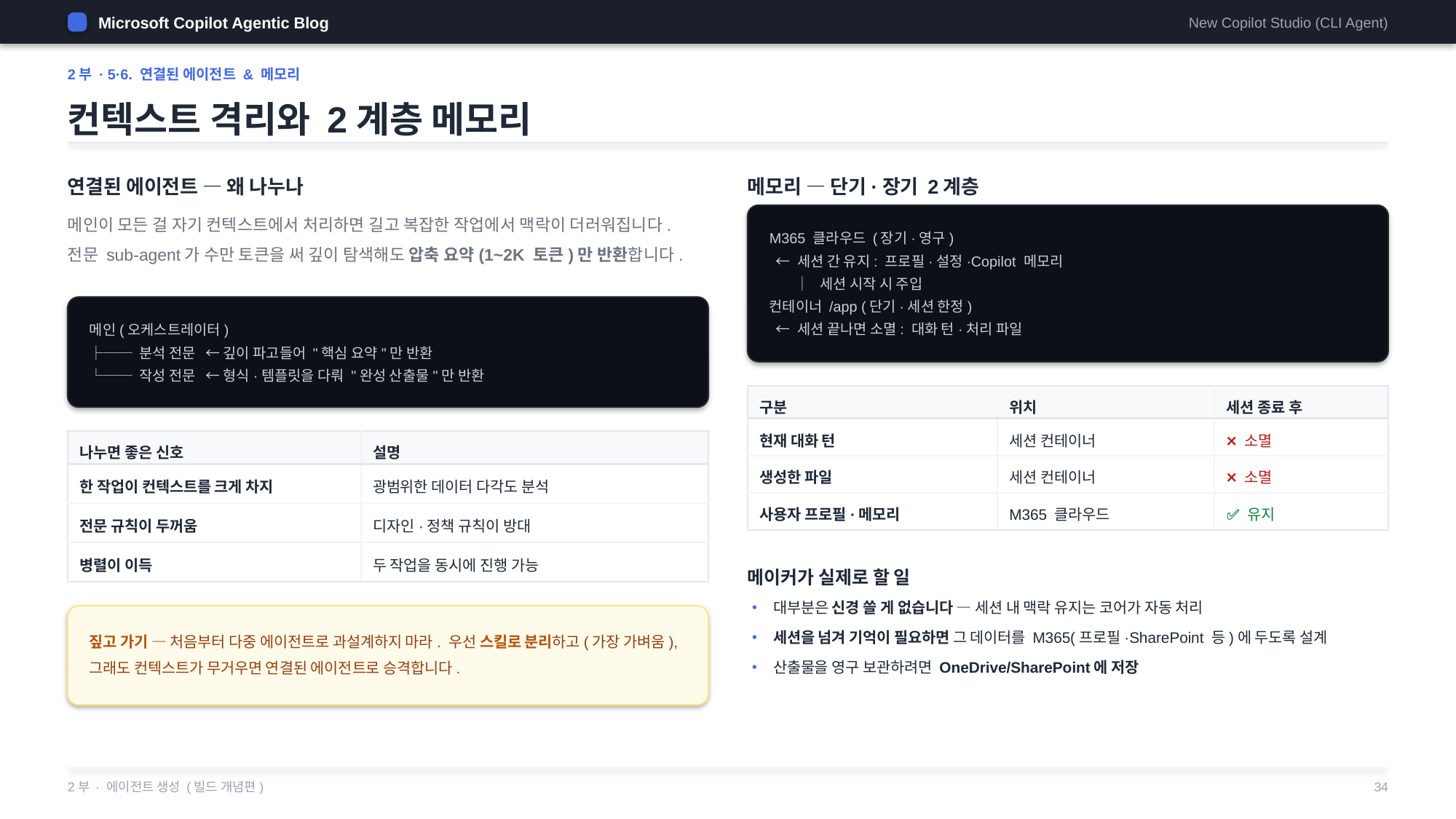

Microsoft Copilot Agentic Blog
New Copilot Studio (CLI Agent)

2부 · 5·6. 연결된 에이전트 & 메모리
컨텍스트 격리와 2계층 메모리

연결된 에이전트 — 왜 나누나
메모리 — 단기·장기 2계층
메인이 모든 걸 자기 컨텍스트에서 처리하면 길고 복잡한 작업에서 맥락이 더러워집니다. 전문 sub-agent가 수만 토큰을 써 깊이 탐색해도 압축 요약(1~2K 토큰)만 반환합니다.

M365 클라우드 (장기·영구)
  ← 세션 간 유지: 프로필·설정·Copilot 메모리
        │  세션 시작 시 주입
컨테이너 /app (단기·세션 한정)
  ← 세션 끝나면 소멸: 대화 턴·처리 파일

메인(오케스트레이터)
├── 분석 전문   ← 깊이 파고들어 "핵심 요약"만 반환
└── 작성 전문   ← 형식·템플릿을 다뤄 "완성 산출물"만 반환
| 구분 | 위치 | 세션 종료 후 |
| --- | --- | --- |
| 현재 대화 턴 | 세션 컨테이너 | ❌ 소멸 |
| 생성한 파일 | 세션 컨테이너 | ❌ 소멸 |
| 사용자 프로필·메모리 | M365 클라우드 | ✅ 유지 |
| 나누면 좋은 신호 | 설명 |
| --- | --- |
| 한 작업이 컨텍스트를 크게 차지 | 광범위한 데이터 다각도 분석 |
| 전문 규칙이 두꺼움 | 디자인·정책 규칙이 방대 |
| 병렬이 이득 | 두 작업을 동시에 진행 가능 |
메이커가 실제로 할 일
•  대부분은 신경 쓸 게 없습니다 — 세션 내 맥락 유지는 코어가 자동 처리
•  세션을 넘겨 기억이 필요하면 그 데이터를 M365(프로필·SharePoint 등)에 두도록 설계
•  산출물을 영구 보관하려면 OneDrive/SharePoint에 저장

짚고 가기 — 처음부터 다중 에이전트로 과설계하지 마라. 우선 스킬로 분리하고(가장 가벼움), 그래도 컨텍스트가 무거우면 연결된 에이전트로 승격합니다.

2부 · 에이전트 생성 (빌드 개념편)
34